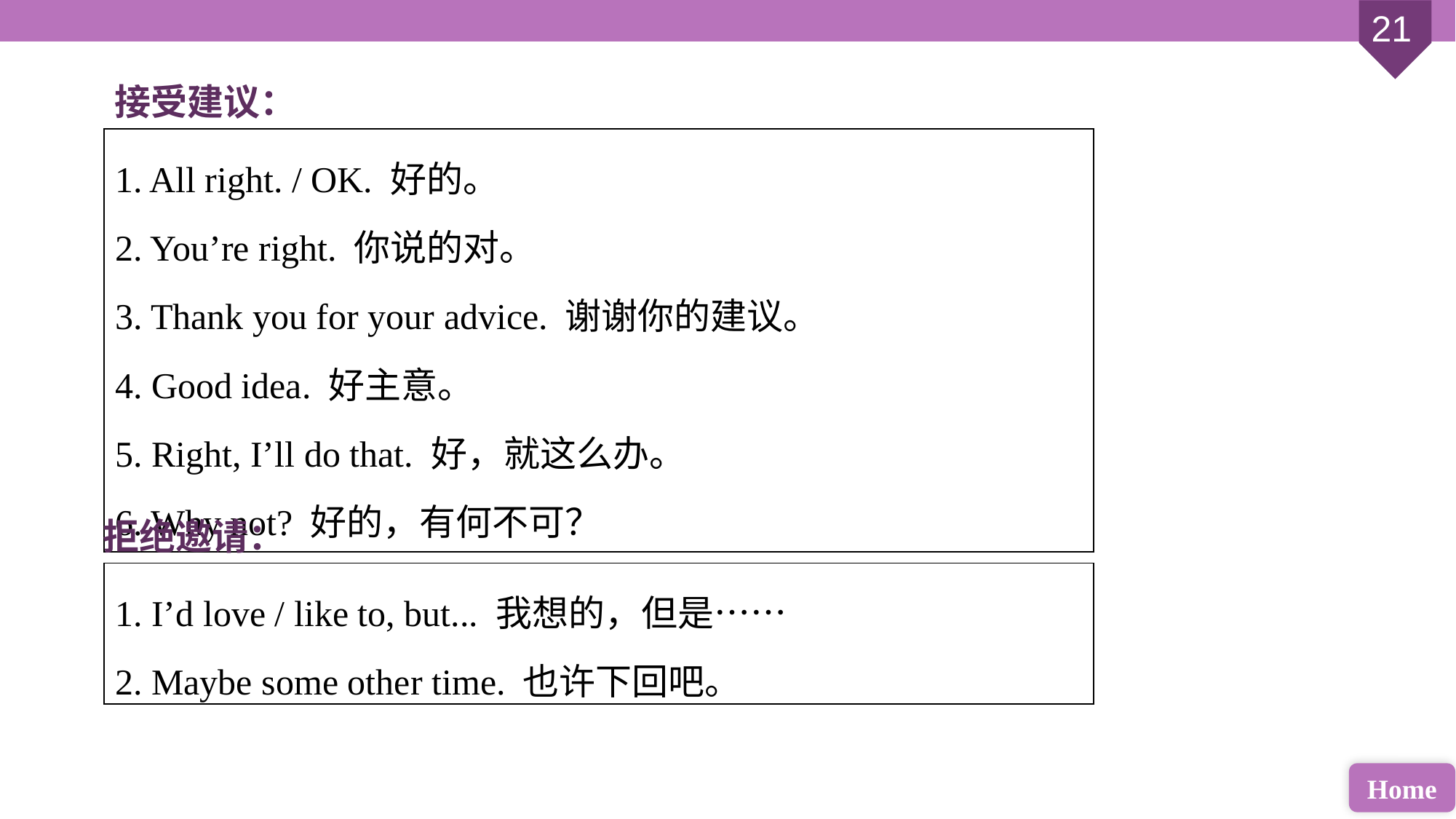

接受建议：
| 1. All right. / OK. 好的。 2. You’re right. 你说的对。 3. Thank you for your advice. 谢谢你的建议。 4. Good idea. 好主意。 5. Right, I’ll do that. 好，就这么办。 6. Why not? 好的，有何不可？ |
| --- |
拒绝邀请：
| 1. I’d love / like to, but... 我想的，但是…… 2. Maybe some other time. 也许下回吧。 |
| --- |